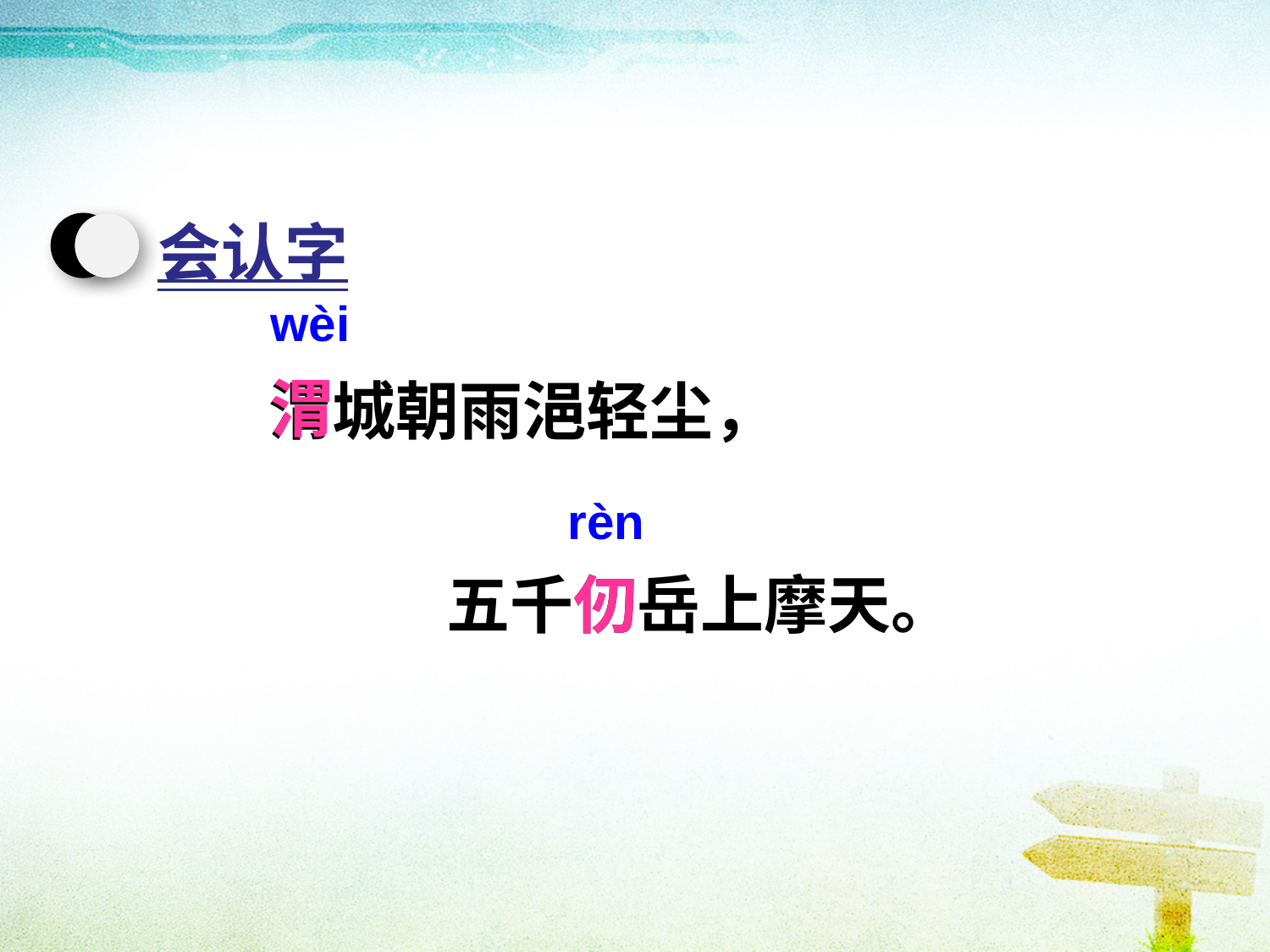

会认字

wèi
渭
渭城朝雨浥轻尘，

rèn
五千仞岳上摩天。
仞